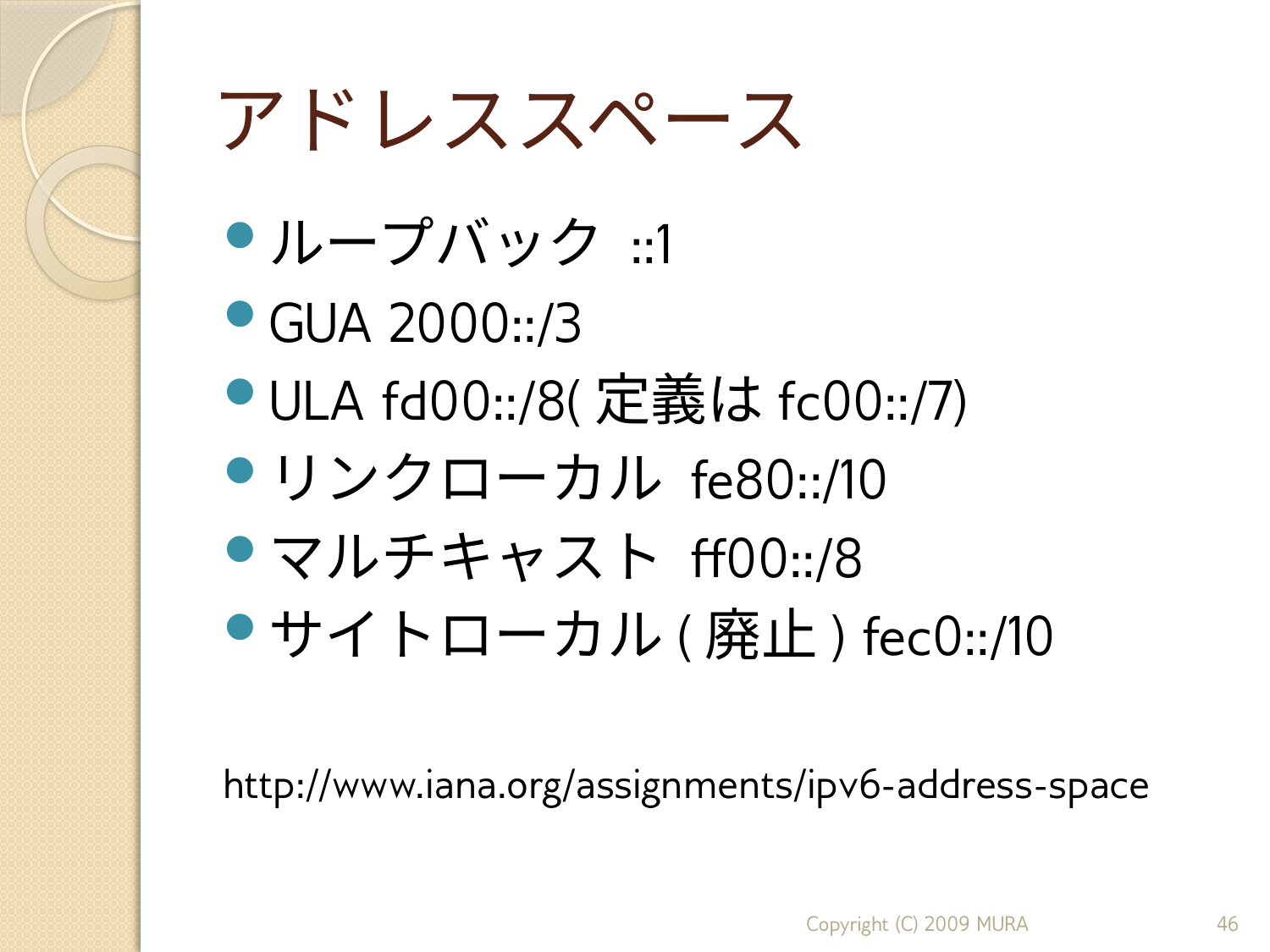

# アドレススペース
ループバック ::1
GUA 2000::/3
ULA fd00::/8(定義はfc00::/7)
リンクローカル fe80::/10
マルチキャスト ff00::/8
サイトローカル(廃止) fec0::/10

http://www.iana.org/assignments/ipv6-address-space
Copyright (C) 2009 MURA
46